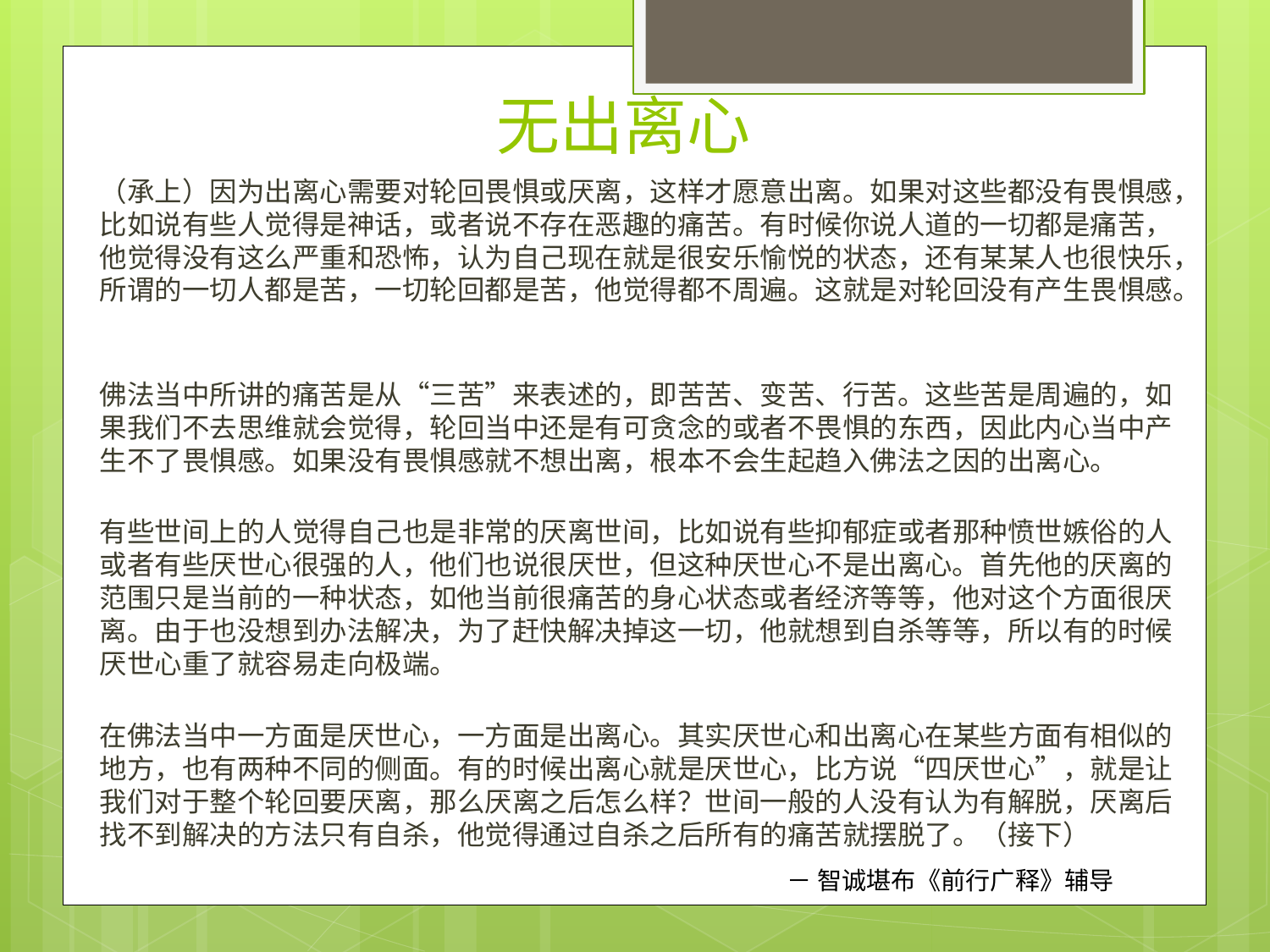

# 无出离心
（承上）因为出离心需要对轮回畏惧或厌离，这样才愿意出离。如果对这些都没有畏惧感，比如说有些人觉得是神话，或者说不存在恶趣的痛苦。有时候你说人道的一切都是痛苦，他觉得没有这么严重和恐怖，认为自己现在就是很安乐愉悦的状态，还有某某人也很快乐，所谓的一切人都是苦，一切轮回都是苦，他觉得都不周遍。这就是对轮回没有产生畏惧感。
佛法当中所讲的痛苦是从“三苦”来表述的，即苦苦、变苦、行苦。这些苦是周遍的，如果我们不去思维就会觉得，轮回当中还是有可贪念的或者不畏惧的东西，因此内心当中产生不了畏惧感。如果没有畏惧感就不想出离，根本不会生起趋入佛法之因的出离心。
有些世间上的人觉得自己也是非常的厌离世间，比如说有些抑郁症或者那种愤世嫉俗的人或者有些厌世心很强的人，他们也说很厌世，但这种厌世心不是出离心。首先他的厌离的范围只是当前的一种状态，如他当前很痛苦的身心状态或者经济等等，他对这个方面很厌离。由于也没想到办法解决，为了赶快解决掉这一切，他就想到自杀等等，所以有的时候厌世心重了就容易走向极端。
在佛法当中一方面是厌世心，一方面是出离心。其实厌世心和出离心在某些方面有相似的地方，也有两种不同的侧面。有的时候出离心就是厌世心，比方说“四厌世心”，就是让我们对于整个轮回要厌离，那么厌离之后怎么样？世间一般的人没有认为有解脱，厌离后找不到解决的方法只有自杀，他觉得通过自杀之后所有的痛苦就摆脱了。（接下）

－ 智诚堪布《前行广释》辅导